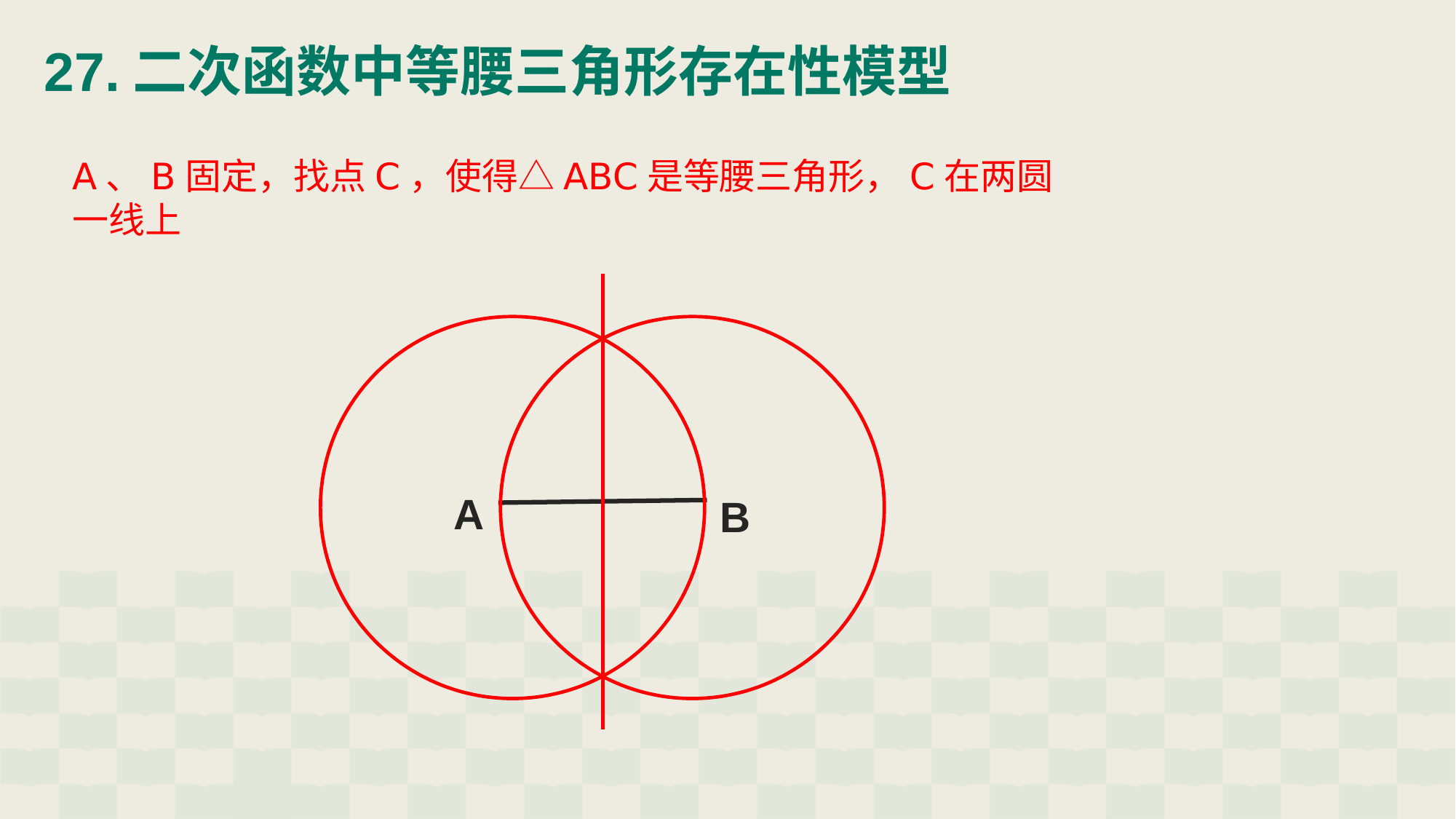

# 27.二次函数中等腰三角形存在性模型
A、B固定，找点C，使得△ABC是等腰三角形，C在两圆一线上

A
B